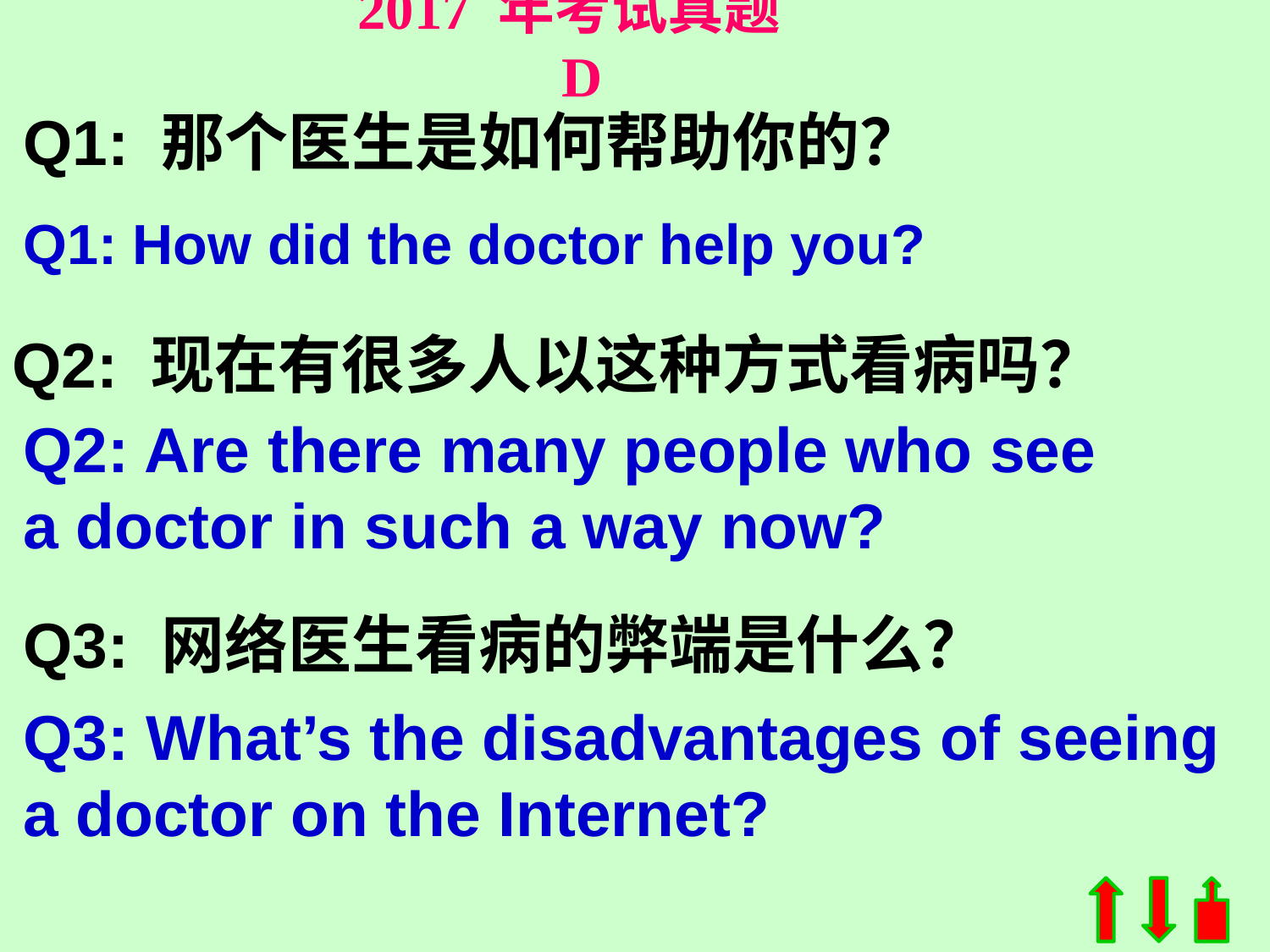

2017 年考试真题   D
Q1: 那个医生是如何帮助你的？
Q1: How did the doctor help you?
Q2: 现在有很多人以这种方式看病吗？
Q2: Are there many people who see a doctor in such a way now?
Q3: 网络医生看病的弊端是什么？
Q3: What’s the disadvantages of seeing a doctor on the Internet?